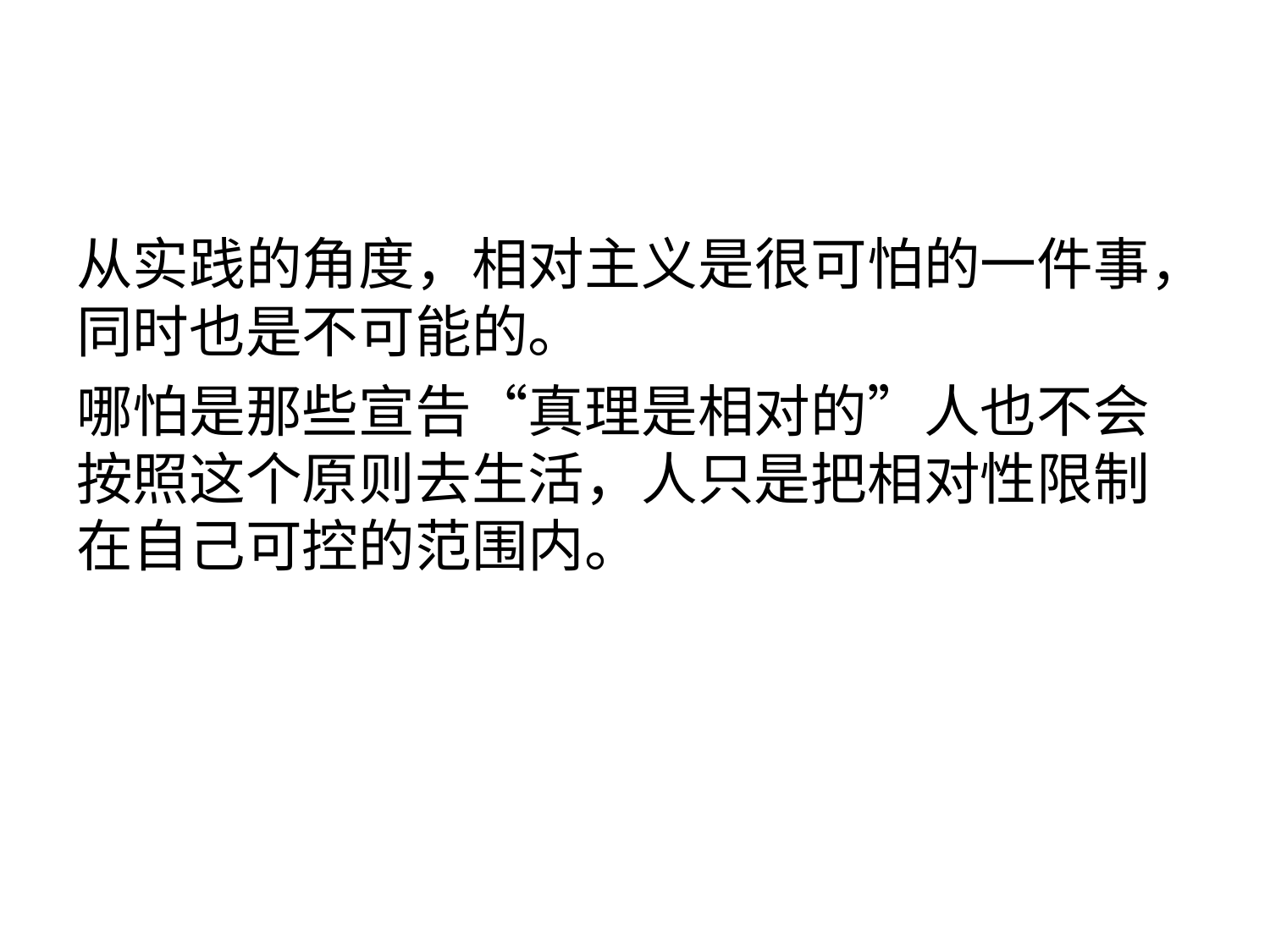

#
从实践的角度，相对主义是很可怕的一件事，同时也是不可能的。
哪怕是那些宣告“真理是相对的”人也不会按照这个原则去生活，人只是把相对性限制在自己可控的范围内。